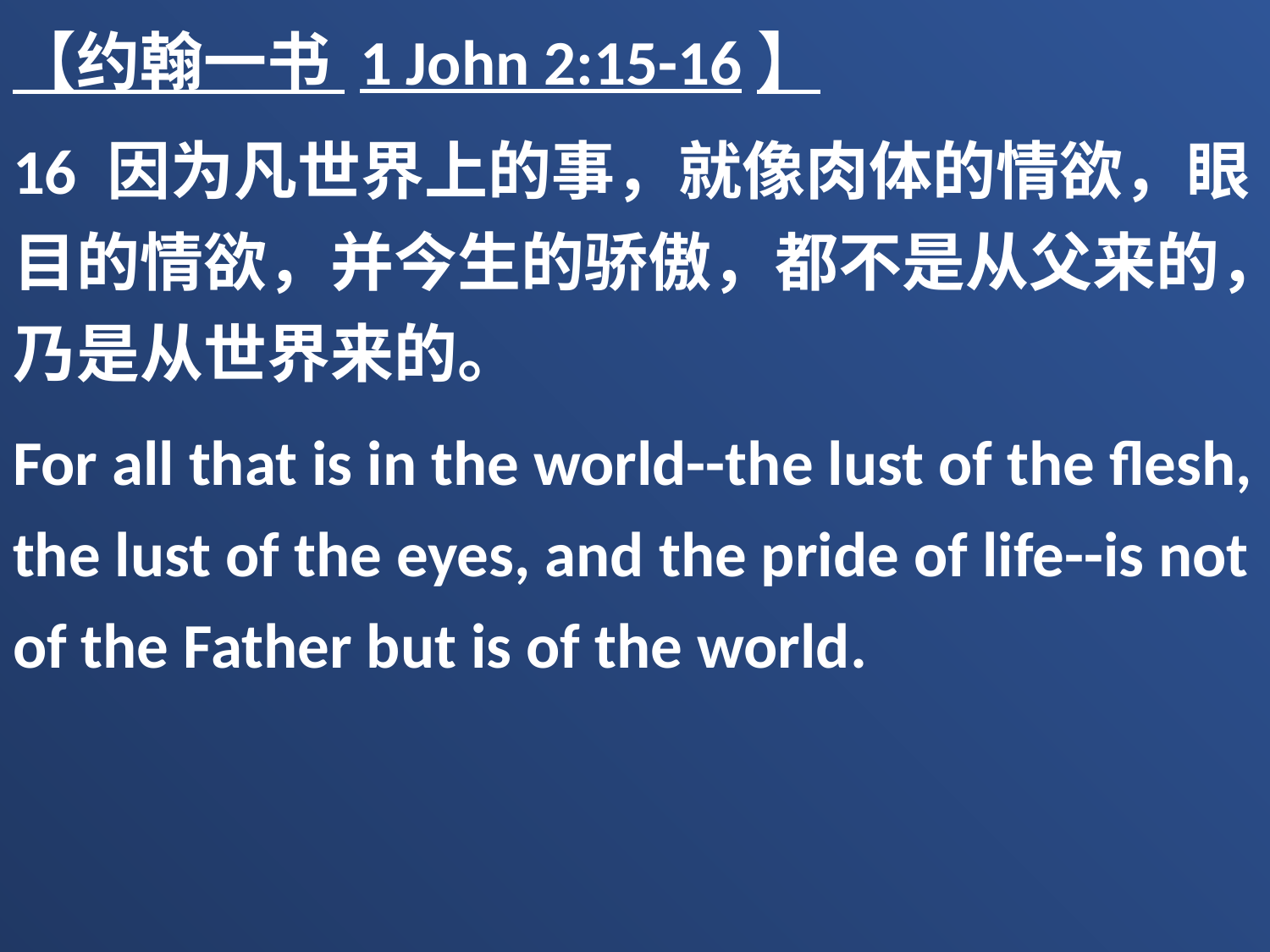

【约翰一书 1 John 2:15-16】
16 因为凡世界上的事，就像肉体的情欲，眼目的情欲，并今生的骄傲，都不是从父来的，乃是从世界来的。
For all that is in the world--the lust of the flesh, the lust of the eyes, and the pride of life--is not of the Father but is of the world.